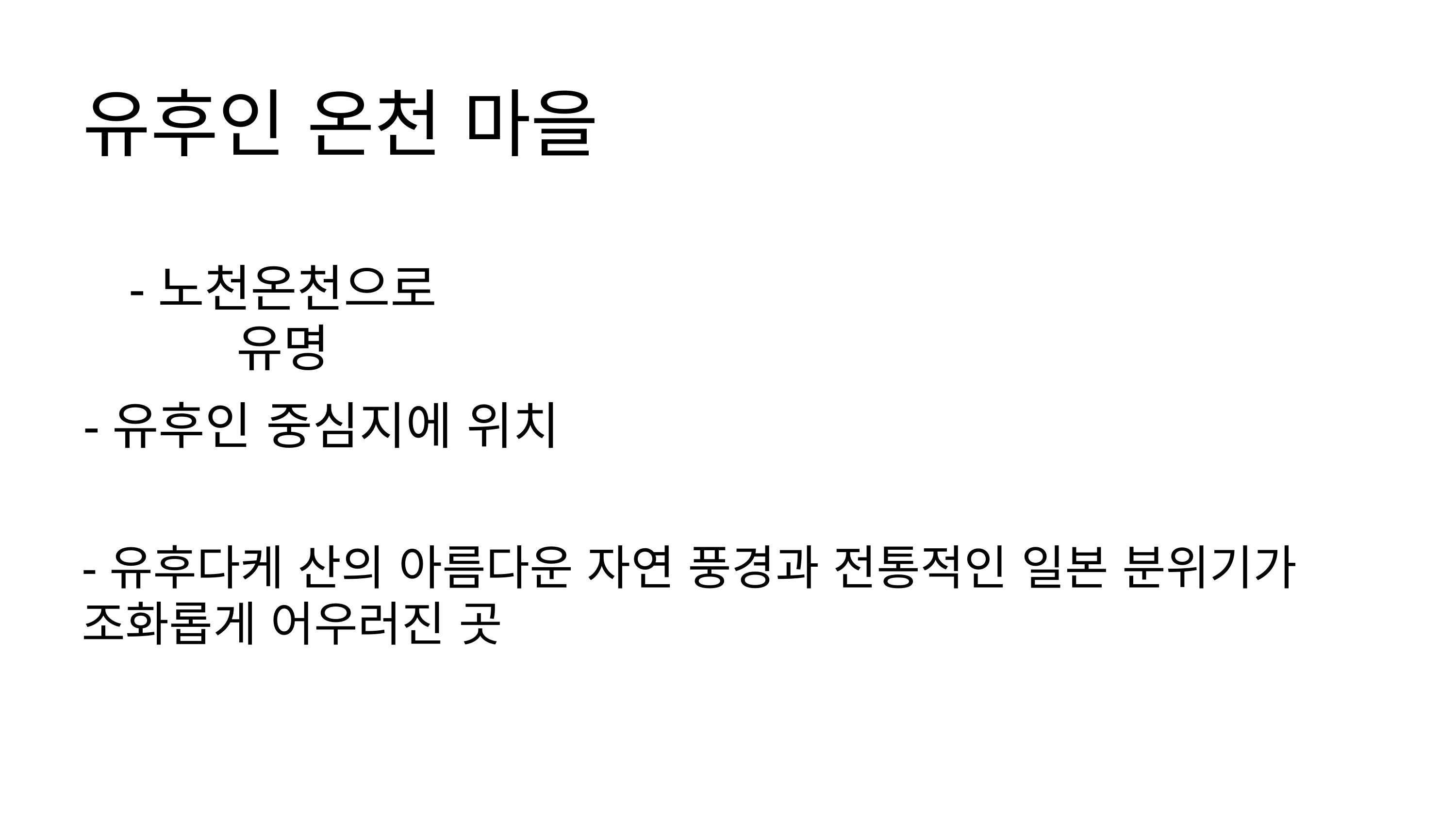

유후인 온천 마을
-노천온천으로 유명
-유후인 중심지에 위치
-유후다케 산의 아름다운 자연 풍경과 전통적인 일본 분위기가
조화롭게 어우러진 곳